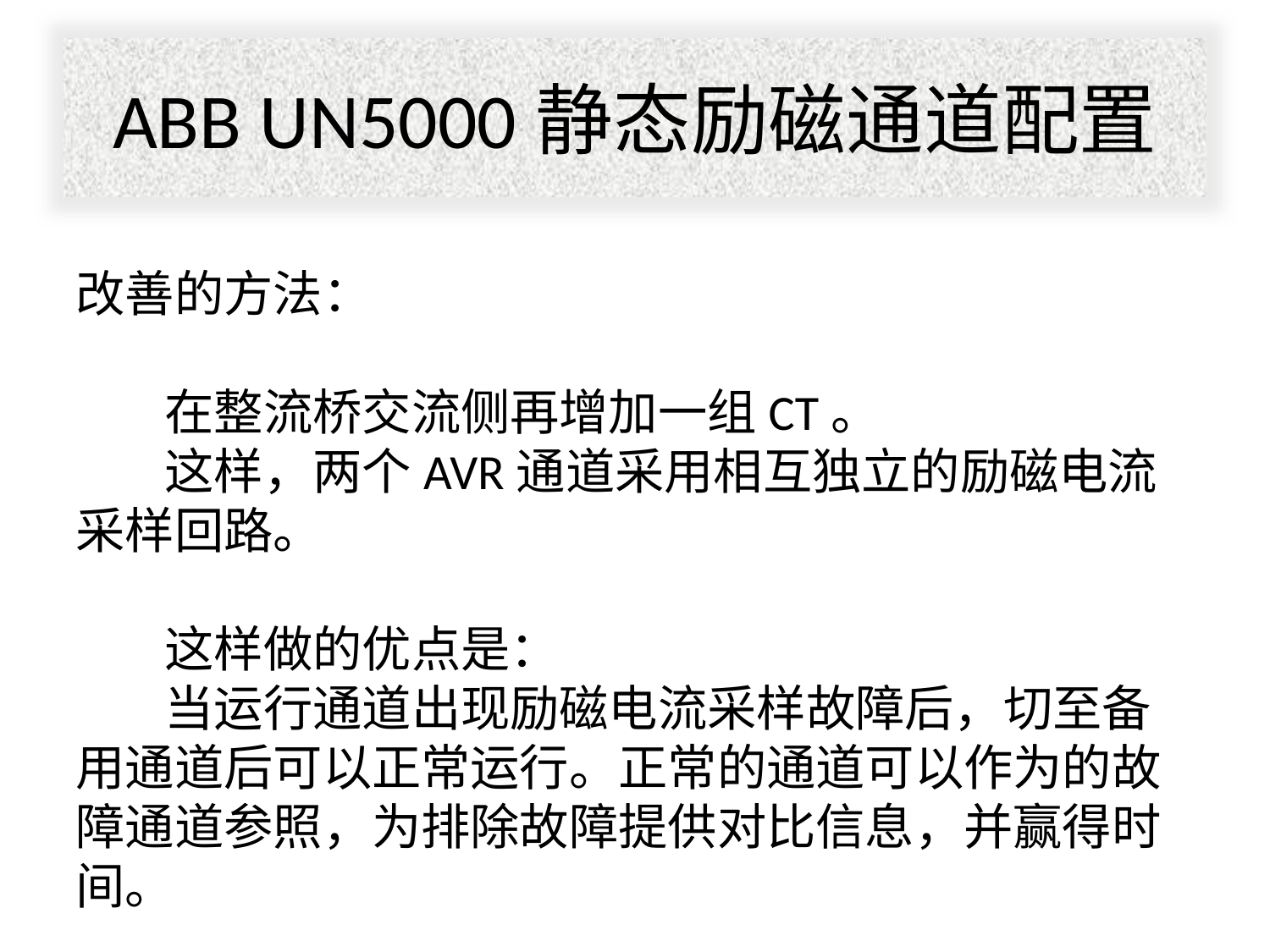

ABB UN5000静态励磁通道配置
改善的方法：

       在整流桥交流侧再增加一组CT。
       这样，两个AVR通道采用相互独立的励磁电流采样回路。

       这样做的优点是：
       当运行通道出现励磁电流采样故障后，切至备用通道后可以正常运行。正常的通道可以作为的故障通道参照，为排除故障提供对比信息，并赢得时间。